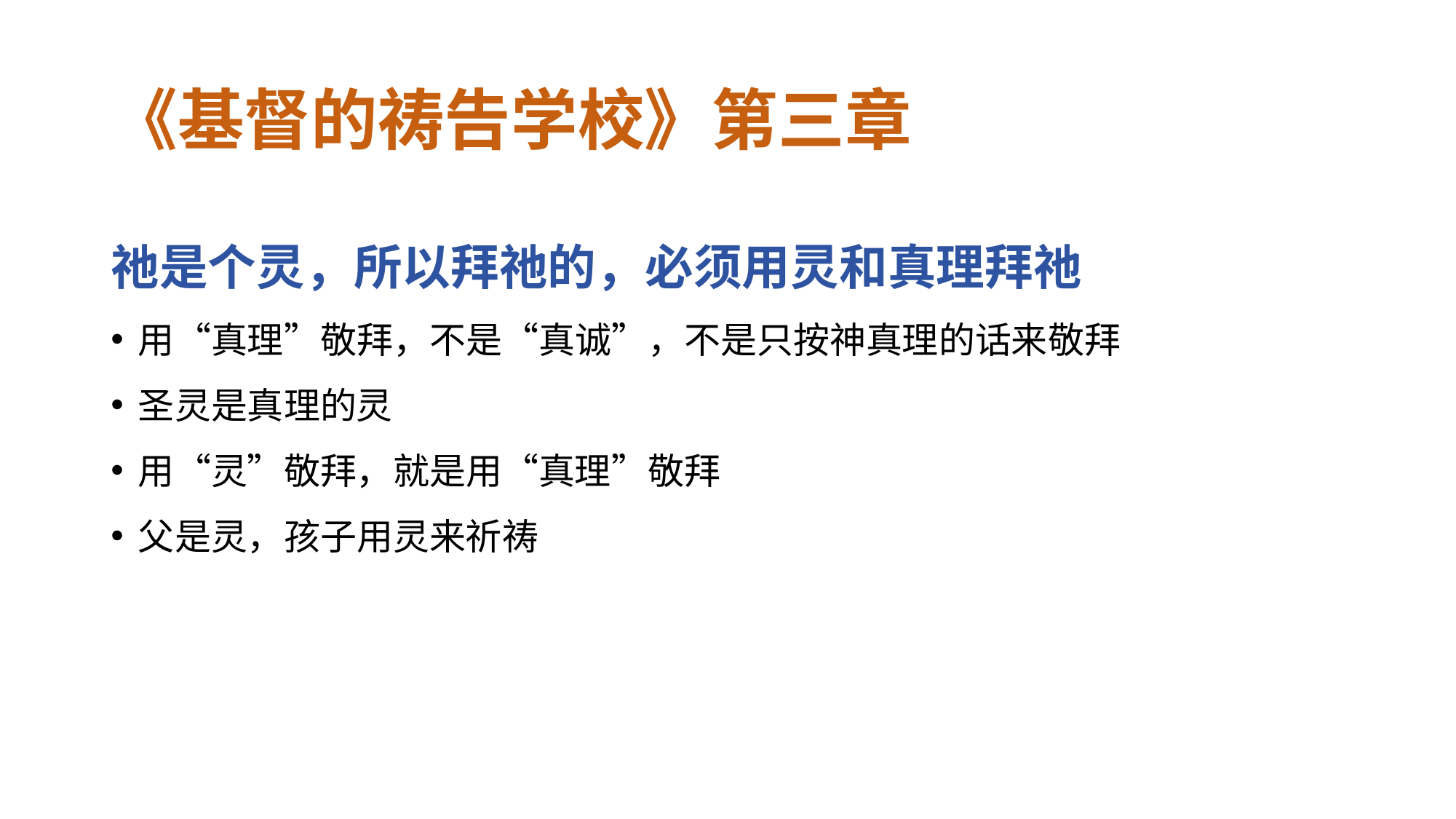

# 《基督的祷告学校》第三章
祂是个灵，所以拜祂的，必须用灵和真理拜祂
用“真理”敬拜，不是“真诚”，不是只按神真理的话来敬拜
圣灵是真理的灵
用“灵”敬拜，就是用“真理”敬拜
父是灵，孩子用灵来祈祷